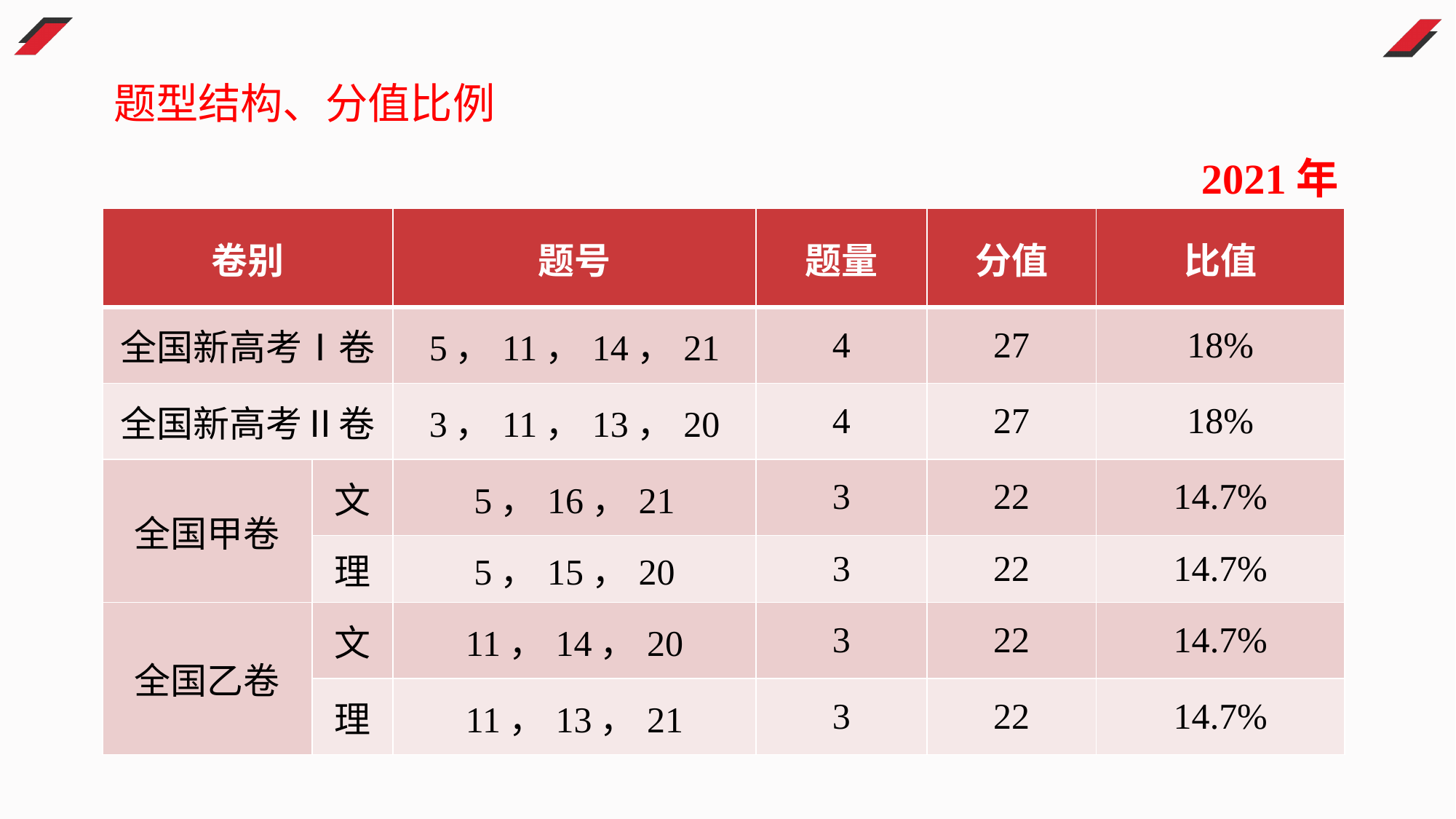

题型结构、分值比例
2021年
| 卷别 |  | 题号 | 题量 | 分值 | 比值 |
| --- | --- | --- | --- | --- | --- |
| 全国新高考Ⅰ卷 |  | 5，11，14，21 | 4 | 27 | 18% |
| 全国新高考Ⅱ卷 |  | 3，11，13，20 | 4 | 27 | 18% |
| 全国甲卷 | 文 | 5，16，21 | 3 | 22 | 14.7% |
|  | 理 | 5，15，20 | 3 | 22 | 14.7% |
| 全国乙卷 | 文 | 11，14，20 | 3 | 22 | 14.7% |
|  | 理 | 11，13，21 | 3 | 22 | 14.7% |